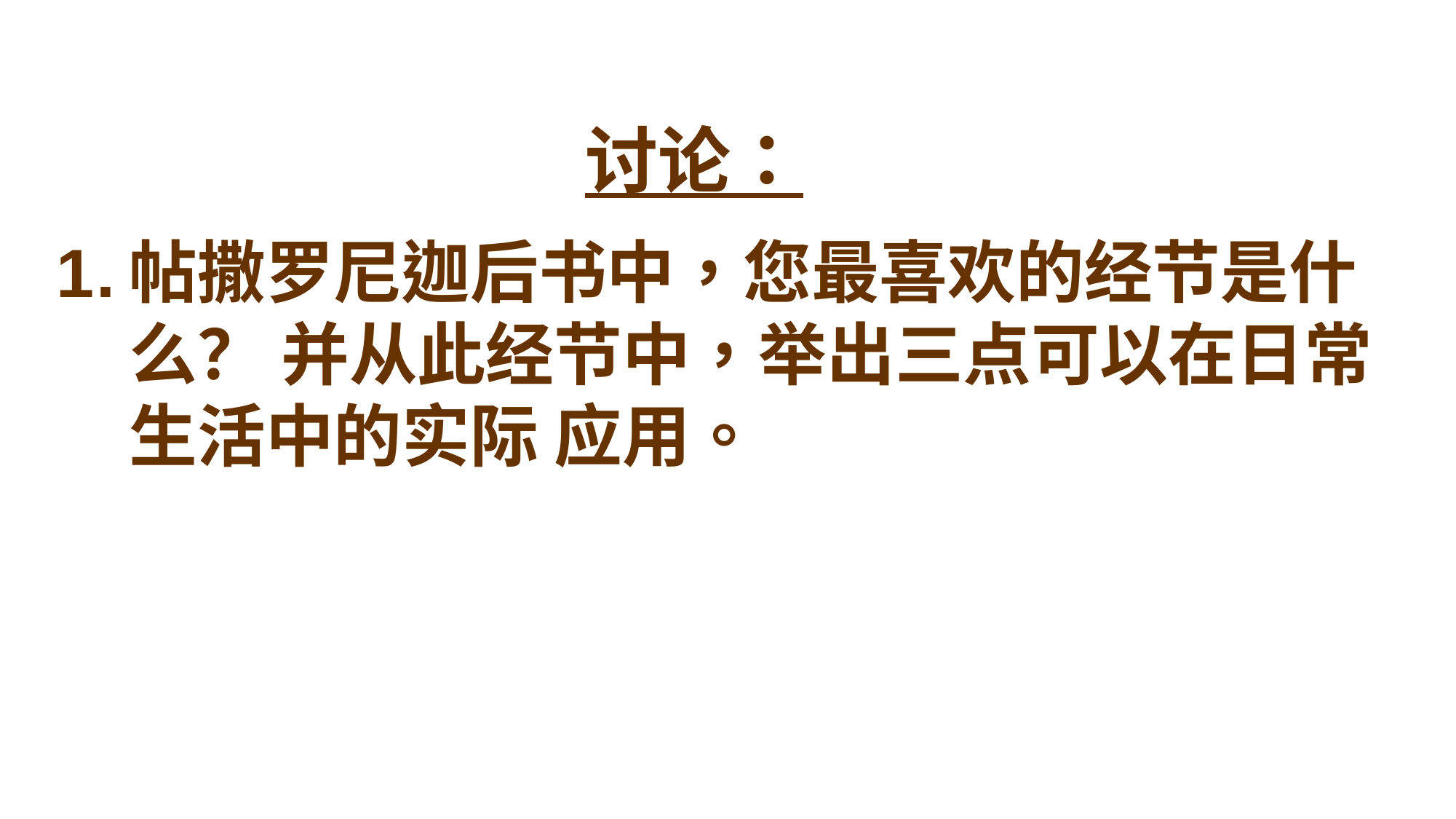

讨论：
帖撒罗尼迦后书中，您最喜欢的经节是什么？ 并从此经节中，举出三点可以在日常生活中的实际 应用。